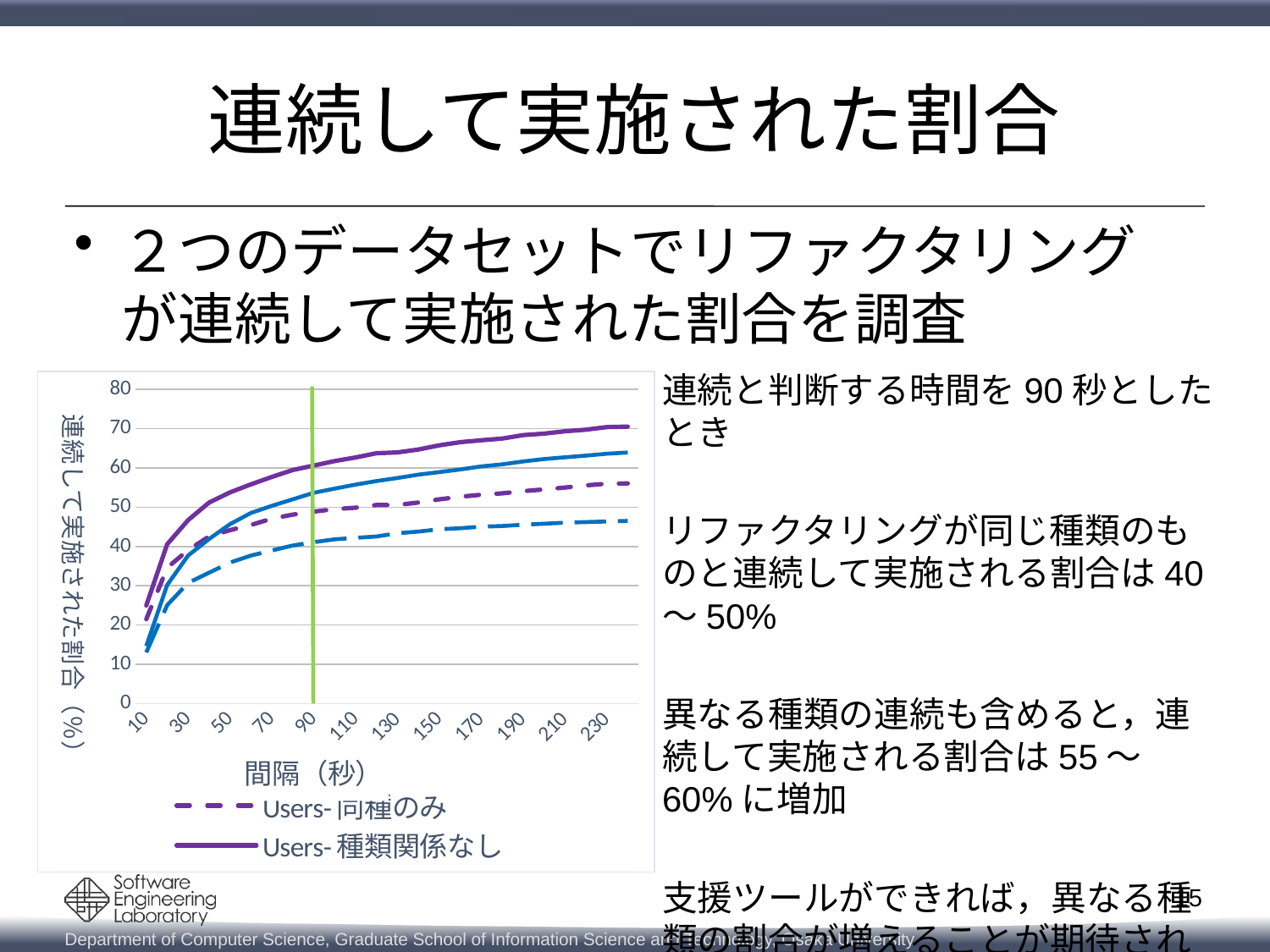

# 連続して実施された割合
２つのデータセットでリファクタリングが連続して実施された割合を調査
連続と判断する時間を90秒としたとき

リファクタリングが同じ種類のものと連続して実施される割合は40～50%

異なる種類の連続も含めると，連続して実施される割合は55～60%に増加

支援ツールができれば，異なる種類の割合が増えることが期待される

### Chart

| Category |  |  |  |  |
|---|---|---|---|---|
| 10 | 21.4939896966227 | 24.9856897538637 | 13.0472288117317 | 14.6646538710373 |
| 20 | 34.6021751574127 | 40.5838580423583 | 25.0808712529652 | 30.2135001078283 |
| 30 | 39.09559244419 | 46.7086433886662 | 30.7526417942635 | 37.6967867155488 |
| 40 | 42.5586720091585 | 51.1734401831711 | 33.3405218891524 | 41.9020918697433 |
| 50 | 44.1614195764167 | 53.7779049799656 | 35.9284019840414 | 45.6976493422471 |
| 60 | 45.4779622209502 | 55.8099599313108 | 37.6967867155488 | 48.5443174466249 |
| 70 | 47.1093302804808 | 57.6989124212936 | 38.9907267629933 | 50.3558335130472 |
| 80 | 48.1110475100171 | 59.4733829421866 | 40.2631011429803 | 52.0163899072676 |
| 90 | 48.8838008013737 | 60.5895821408128 | 41.1041621738192 | 53.6553806340306 |
| 100 | 49.513451631368 | 61.7344018317115 | 41.8373948673711 | 54.733664006901 |
| 110 | 49.8855180309101 | 62.6502575844304 | 42.204011214147 | 55.7472503773991 |
| 120 | 50.5724098454493 | 63.7378362907842 | 42.5490618934656 | 56.6530084106103 |
| 130 | 50.5724098454493 | 63.9381797366914 | 43.3685572568471 | 57.4293724390769 |
| 140 | 51.2020606754436 | 64.6823125357756 | 43.7998706059952 | 58.2704334699158 |
| 150 | 52.0034344590726 | 65.7412707498569 | 44.3821436273452 | 58.9389691610955 |
| 160 | 52.6617057813394 | 66.5426445334859 | 44.6624973042915 | 59.6075048522751 |
| 170 | 53.1768746422438 | 67.0291929021179 | 45.0506793185249 | 60.3838688807418 |
| 180 | 53.5203205495134 | 67.4585002862049 | 45.2232046581841 | 60.9014448997196 |
| 190 | 54.0927303949627 | 68.3457355466514 | 45.5466896700452 | 61.6346775932715 |
| 200 | 54.5220377790498 | 68.7178019461934 | 45.8054776795341 | 62.2385162820789 |
| 210 | 55.0085861476817 | 69.3188322839152 | 46.064265689023 | 62.6913952986844 |
| 220 | 55.5523755008586 | 69.7195191757298 | 46.2152253612249 | 63.1227086478326 |
| 230 | 55.9816828849456 | 70.3777904979965 | 46.3661850334267 | 63.618718999353 |
| 240 | 56.0389238694905 | 70.4922724670864 | 46.5171447056286 | 63.9206383437567 |
15